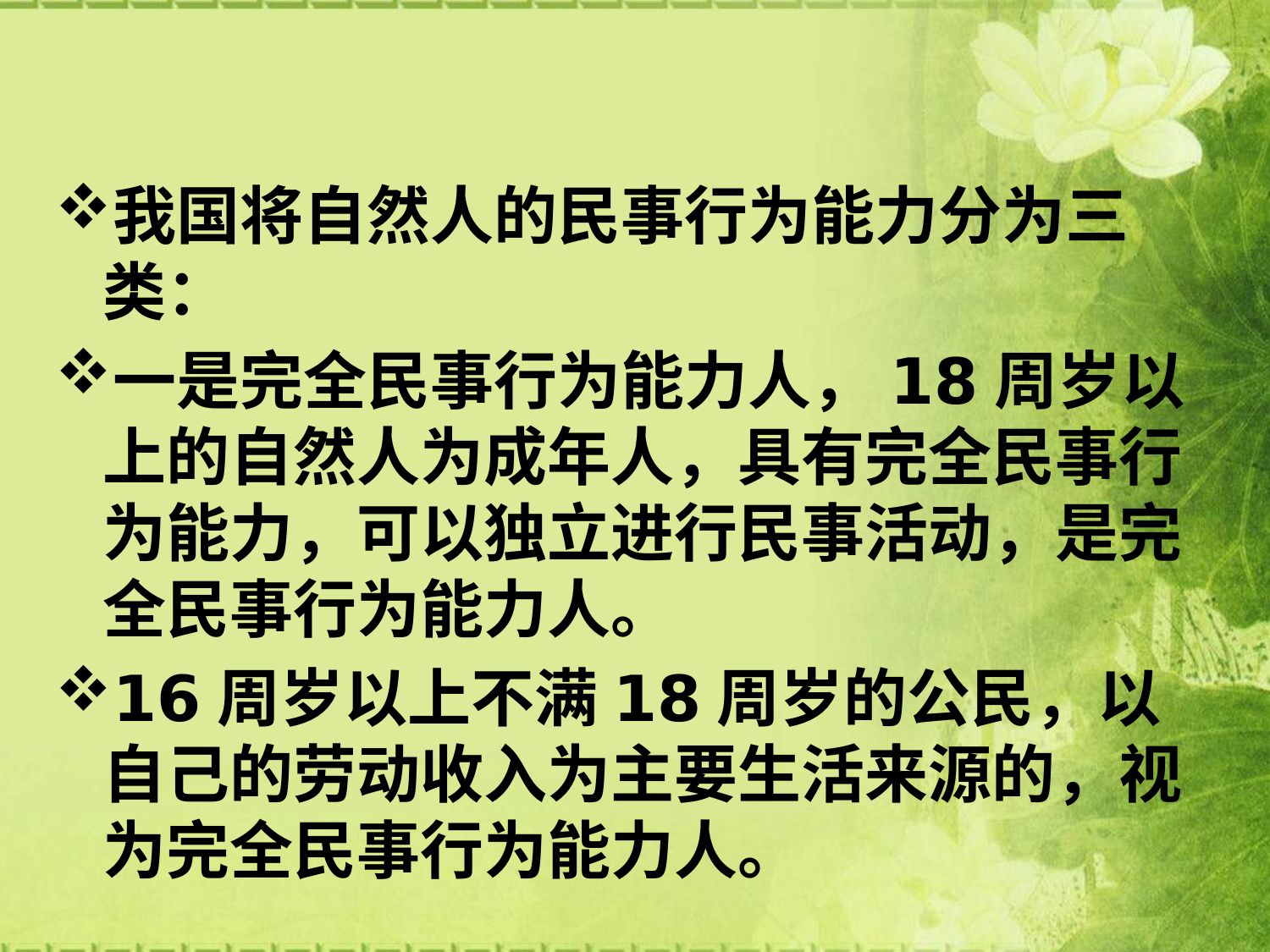

#
我国将自然人的民事行为能力分为三类：
一是完全民事行为能力人，18周岁以上的自然人为成年人，具有完全民事行为能力，可以独立进行民事活动，是完全民事行为能力人。
16周岁以上不满18周岁的公民，以自己的劳动收入为主要生活来源的，视为完全民事行为能力人。